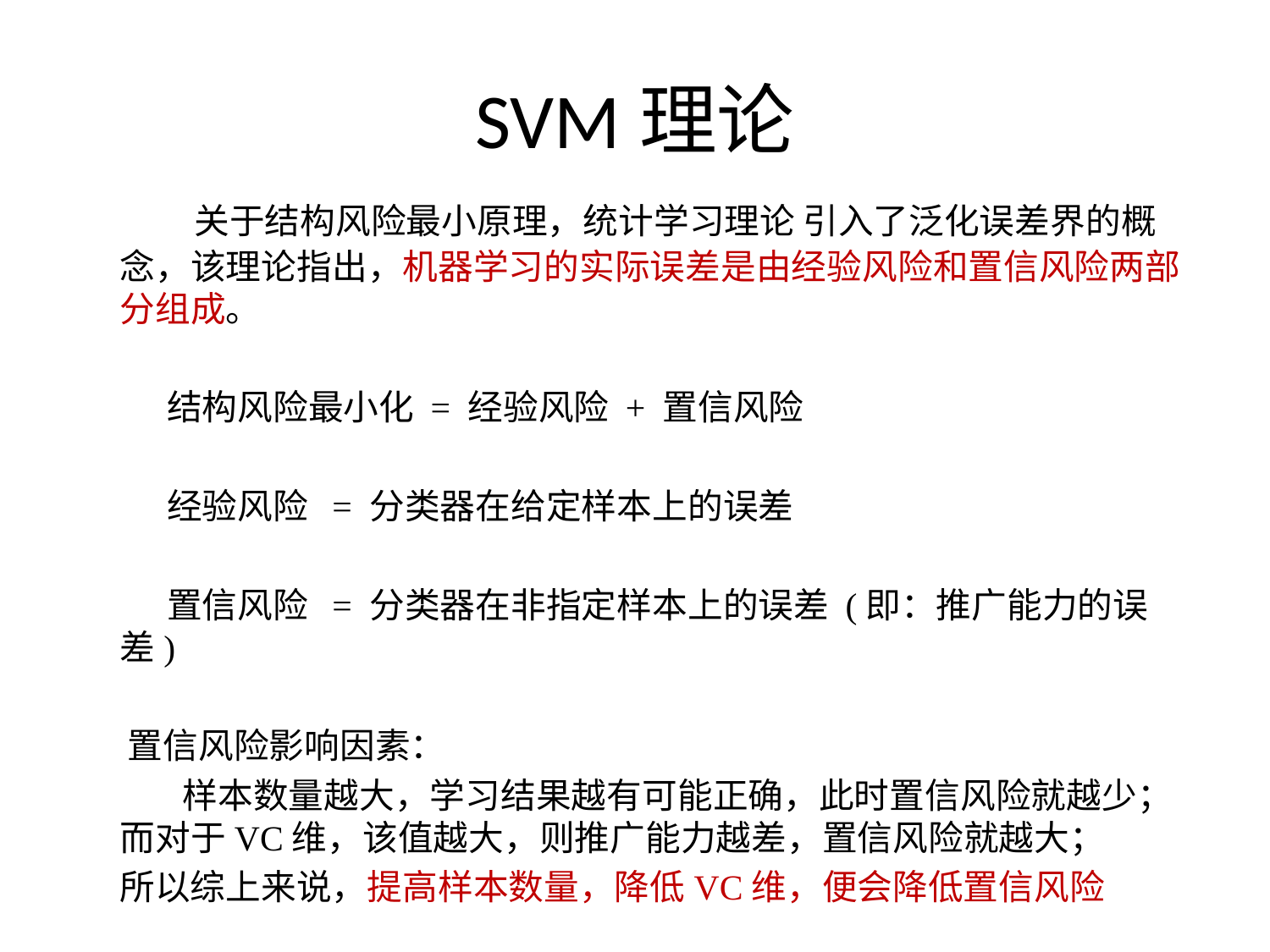

# SVM理论
          关于结构风险最小原理，统计学习理论 引入了泛化误差界的概念，该理论指出，机器学习的实际误差是由经验风险和置信风险两部分组成。

           结构风险最小化 = 经验风险 + 置信风险

           经验风险  = 分类器在给定样本上的误差

           置信风险  = 分类器在非指定样本上的误差 (即：推广能力的误差)

      置信风险影响因素：
             样本数量越大，学习结果越有可能正确，此时置信风险就越少；  而对于VC维，该值越大，则推广能力越差，置信风险就越大；
     所以综上来说，提高样本数量，降低VC维，便会降低置信风险